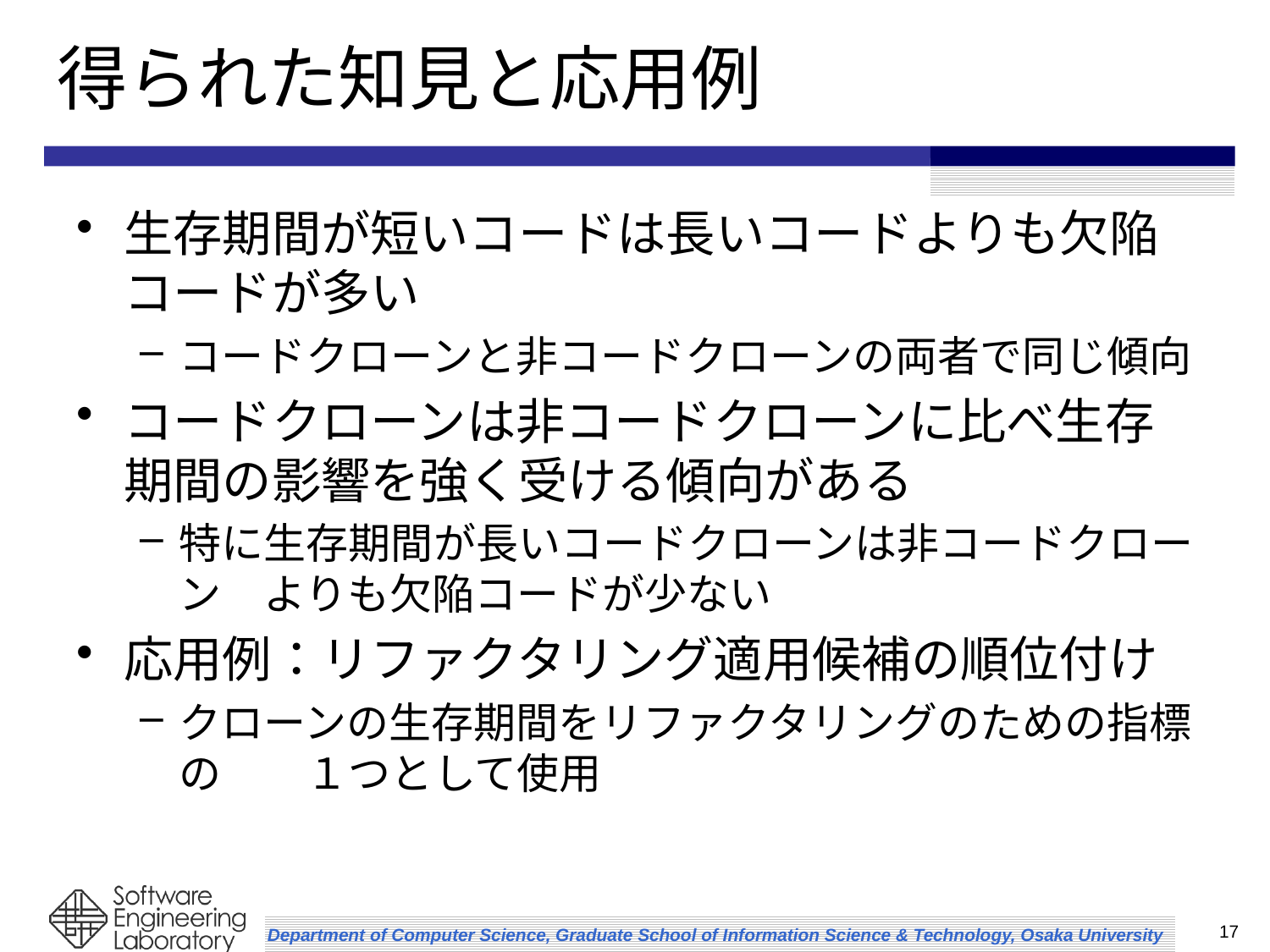

# 得られた知見と応用例
生存期間が短いコードは長いコードよりも欠陥コードが多い
コードクローンと非コードクローンの両者で同じ傾向
コードクローンは非コードクローンに比べ生存期間の影響を強く受ける傾向がある
特に生存期間が長いコードクローンは非コードクローン　よりも欠陥コードが少ない
応用例：リファクタリング適用候補の順位付け
クローンの生存期間をリファクタリングのための指標の　　１つとして使用
17